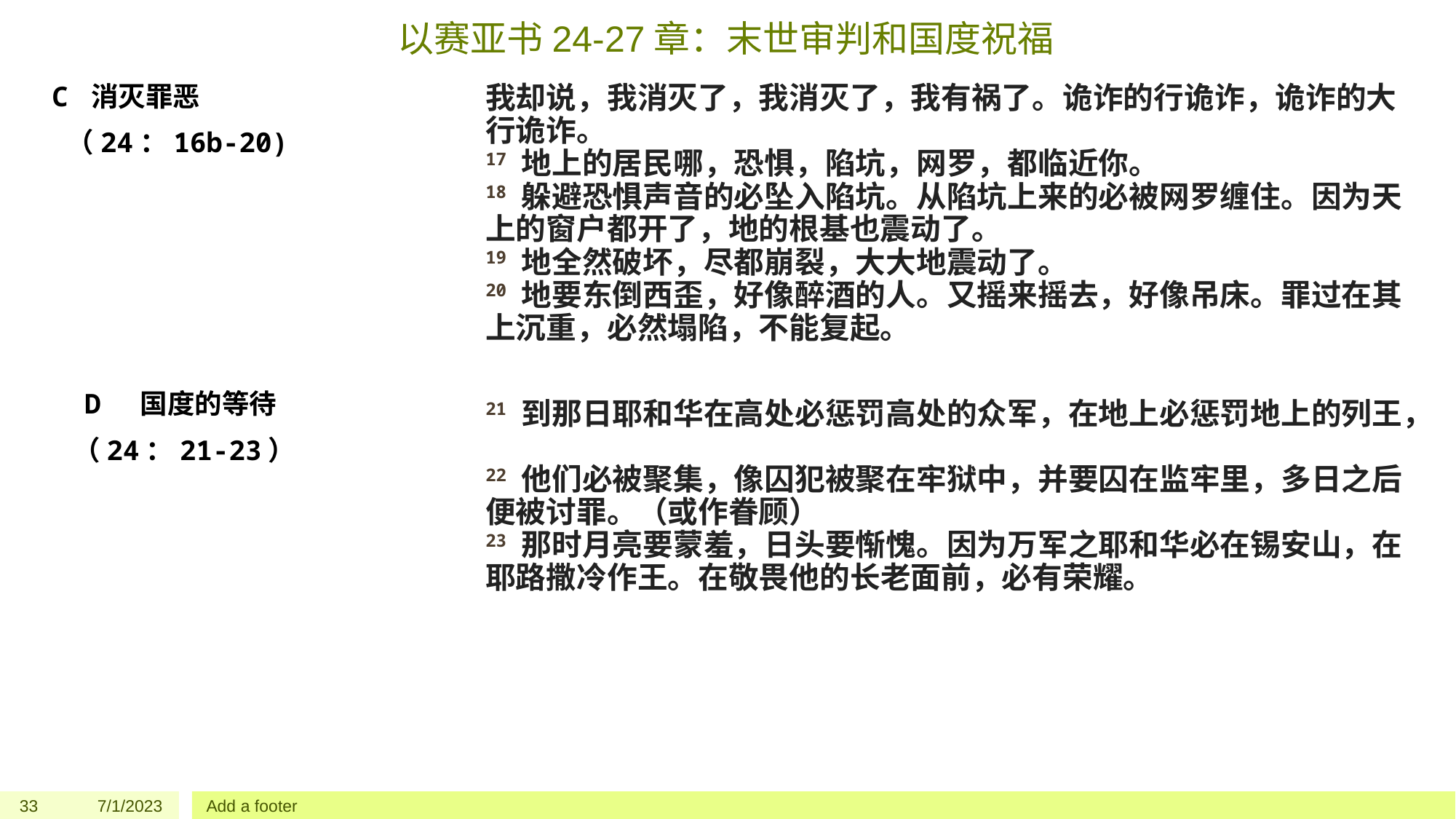

# 以赛亚书24-27章：末世审判和国度祝福
 C 消灭罪恶
    （24：16b-20)

   D  国度的等待
     （24：21-23）

我却说，我消灭了，我消灭了，我有祸了。诡诈的行诡诈，诡诈的大行诡诈。
17 地上的居民哪，恐惧，陷坑，网罗，都临近你。
18 躲避恐惧声音的必坠入陷坑。从陷坑上来的必被网罗缠住。因为天上的窗户都开了，地的根基也震动了。
19 地全然破坏，尽都崩裂，大大地震动了。
20 地要东倒西歪，好像醉酒的人。又摇来摇去，好像吊床。罪过在其上沉重，必然塌陷，不能复起。
21 到那日耶和华在高处必惩罚高处的众军，在地上必惩罚地上的列王，
22 他们必被聚集，像囚犯被聚在牢狱中，并要囚在监牢里，多日之后便被讨罪。（或作眷顾）
23 那时月亮要蒙羞，日头要惭愧。因为万军之耶和华必在锡安山，在耶路撒冷作王。在敬畏他的长老面前，必有荣耀。
33
7/1/2023
Add a footer